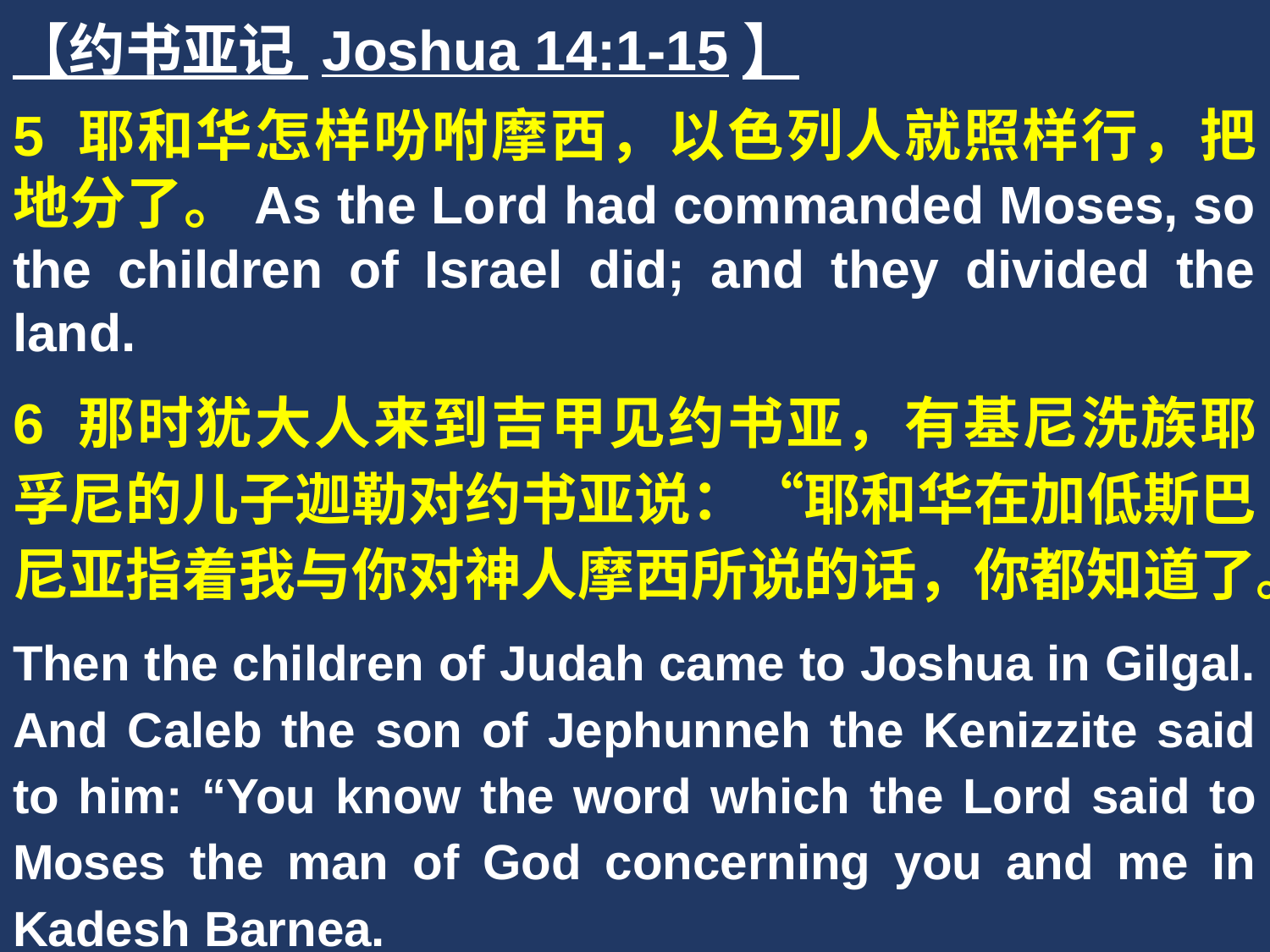

【约书亚记 Joshua 14:1-15】
5 耶和华怎样吩咐摩西，以色列人就照样行，把地分了。As the Lord had commanded Moses, so the children of Israel did; and they divided the land.
6 那时犹大人来到吉甲见约书亚，有基尼洗族耶孚尼的儿子迦勒对约书亚说：“耶和华在加低斯巴尼亚指着我与你对神人摩西所说的话，你都知道了。
Then the children of Judah came to Joshua in Gilgal. And Caleb the son of Jephunneh the Kenizzite said to him: “You know the word which the Lord said to Moses the man of God concerning you and me in Kadesh Barnea.